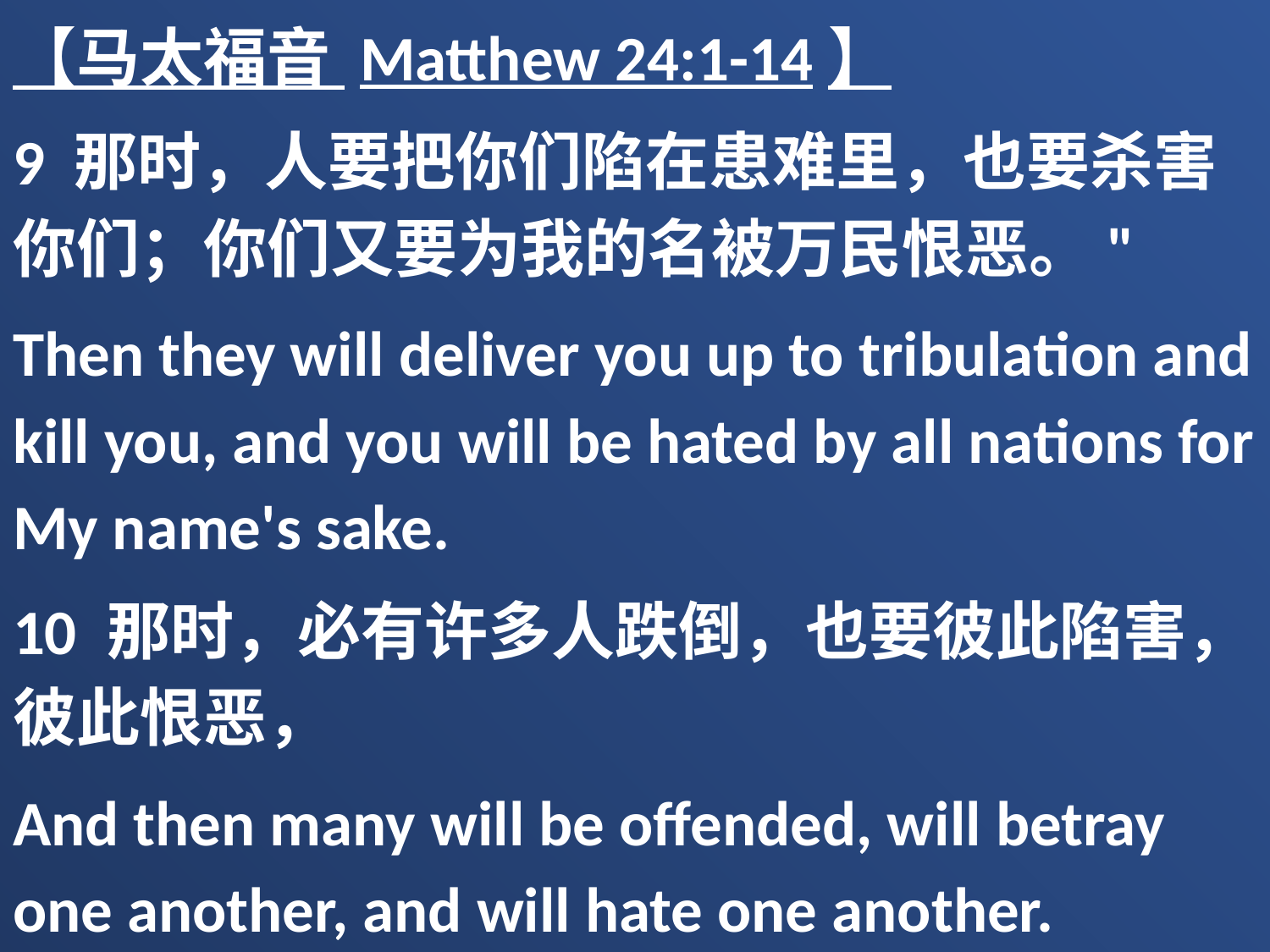

【马太福音 Matthew 24:1-14】
9 那时，人要把你们陷在患难里，也要杀害你们；你们又要为我的名被万民恨恶。"
Then they will deliver you up to tribulation and kill you, and you will be hated by all nations for My name's sake.
10 那时，必有许多人跌倒，也要彼此陷害，彼此恨恶，
And then many will be offended, will betray one another, and will hate one another.